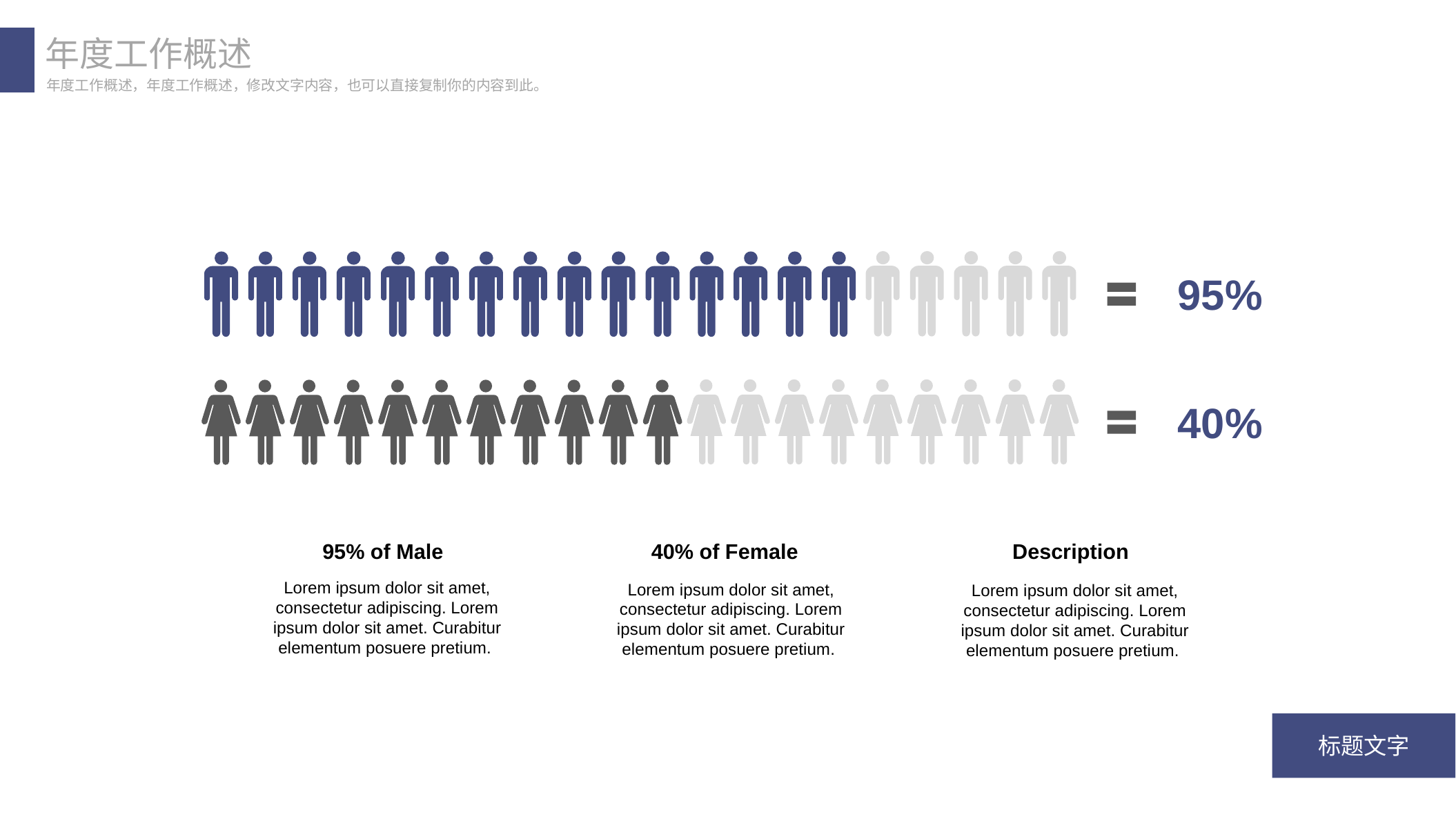

年度工作概述
年度工作概述，年度工作概述，修改文字内容，也可以直接复制你的内容到此。

95%

40%

Description
Lorem ipsum dolor sit amet, consectetur adipiscing. Lorem ipsum dolor sit amet. Curabitur elementum posuere pretium.
40% of Female
Lorem ipsum dolor sit amet, consectetur adipiscing. Lorem ipsum dolor sit amet. Curabitur elementum posuere pretium.
95% of Male
Lorem ipsum dolor sit amet, consectetur adipiscing. Lorem ipsum dolor sit amet. Curabitur elementum posuere pretium.

标题文字